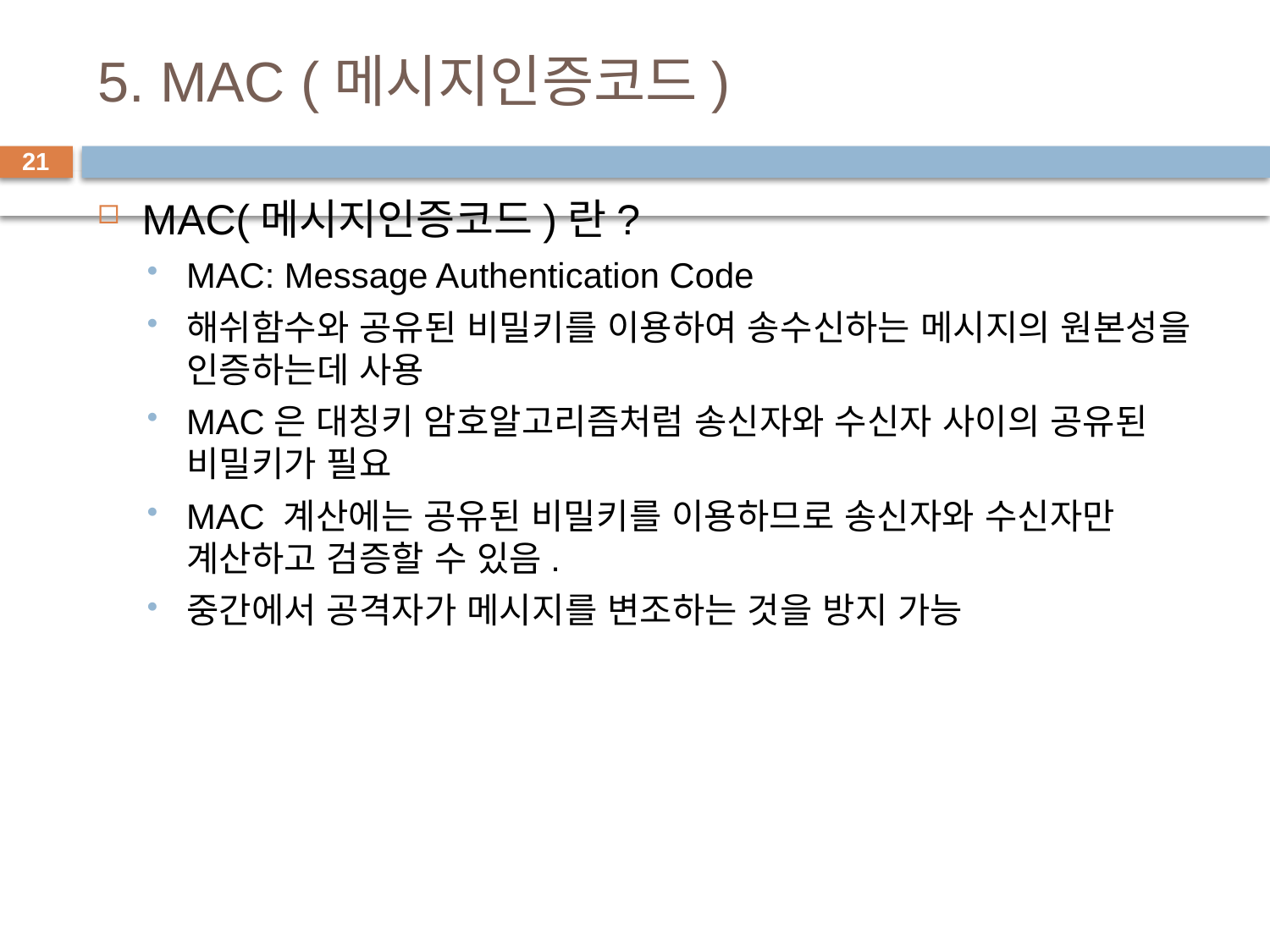

# 5. MAC (메시지인증코드)
21
MAC(메시지인증코드)란?
MAC: Message Authentication Code
해쉬함수와 공유된 비밀키를 이용하여 송수신하는 메시지의 원본성을 인증하는데 사용
MAC은 대칭키 암호알고리즘처럼 송신자와 수신자 사이의 공유된 비밀키가 필요
MAC 계산에는 공유된 비밀키를 이용하므로 송신자와 수신자만 계산하고 검증할 수 있음.
중간에서 공격자가 메시지를 변조하는 것을 방지 가능